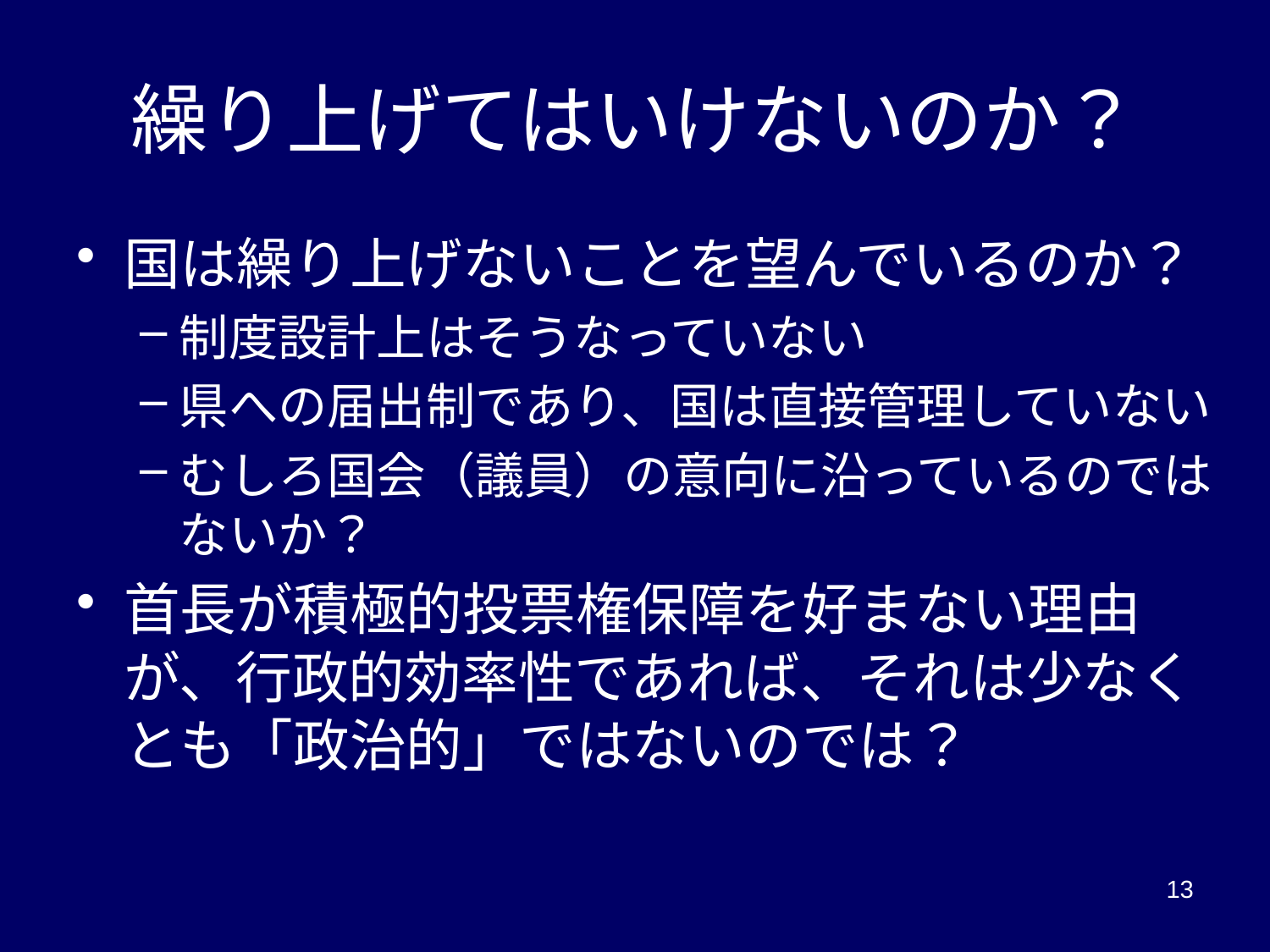

# 繰り上げてはいけないのか？
国は繰り上げないことを望んでいるのか？
制度設計上はそうなっていない
県への届出制であり、国は直接管理していない
むしろ国会（議員）の意向に沿っているのではないか？
首長が積極的投票権保障を好まない理由が、行政的効率性であれば、それは少なくとも「政治的」ではないのでは？

13